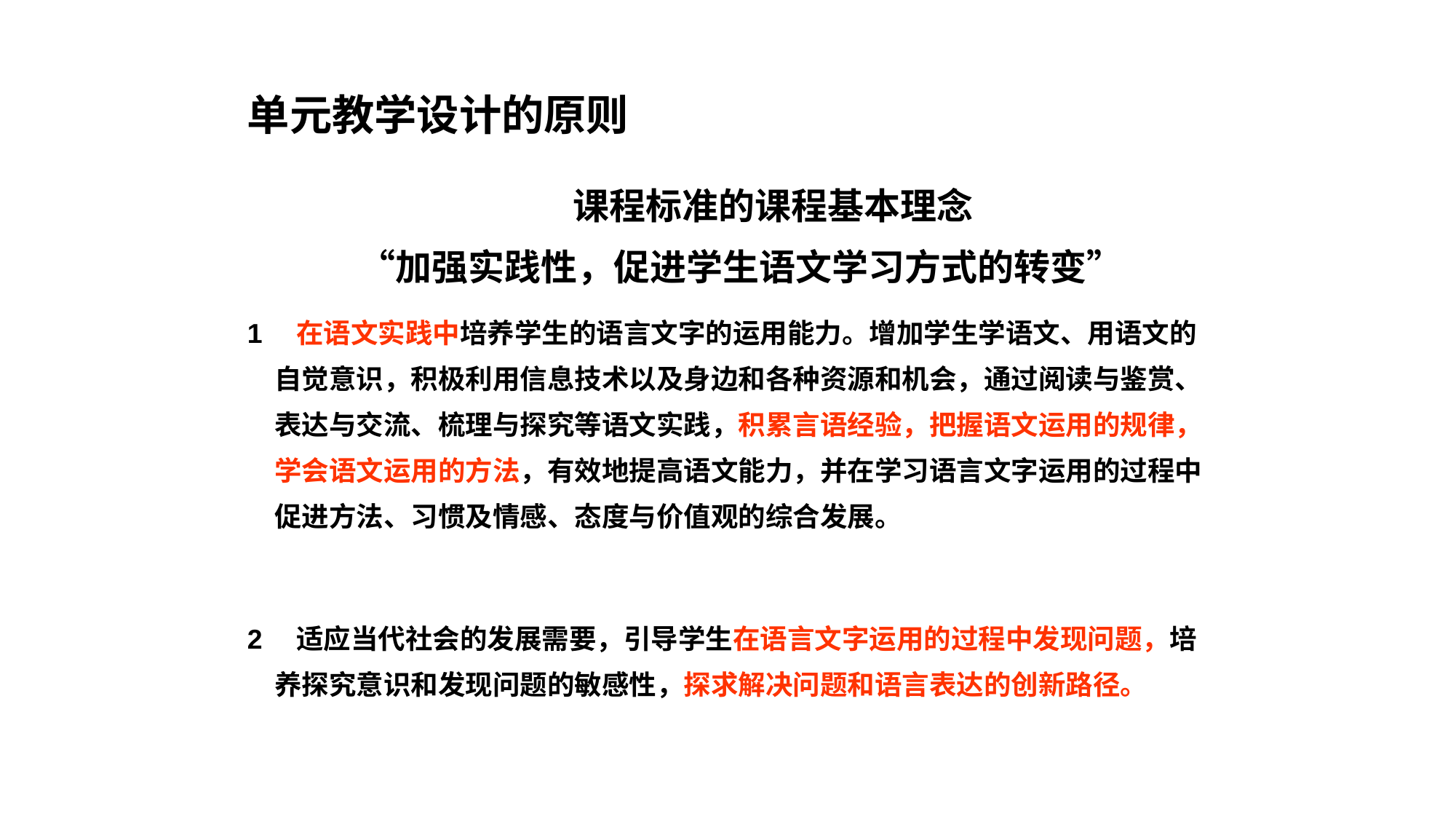

# 单元教学设计的原则
　　　课程标准的课程基本理念
“加强实践性，促进学生语文学习方式的转变”
1　在语文实践中培养学生的语言文字的运用能力。增加学生学语文、用语文的自觉意识，积极利用信息技术以及身边和各种资源和机会，通过阅读与鉴赏、表达与交流、梳理与探究等语文实践，积累言语经验，把握语文运用的规律，学会语文运用的方法，有效地提高语文能力，并在学习语言文字运用的过程中促进方法、习惯及情感、态度与价值观的综合发展。

2　适应当代社会的发展需要，引导学生在语言文字运用的过程中发现问题，培养探究意识和发现问题的敏感性，探求解决问题和语言表达的创新路径。